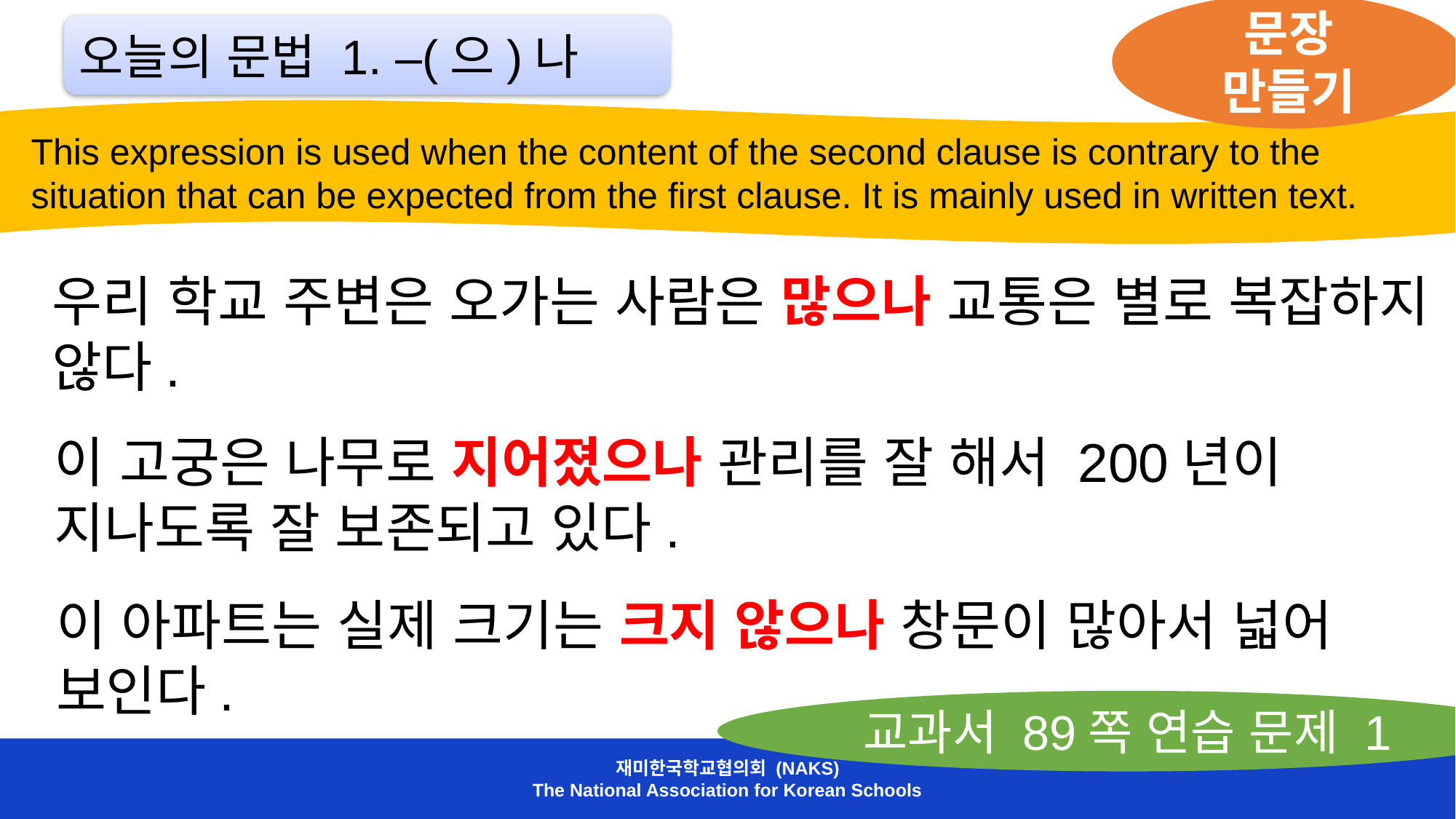

문장 만들기
오늘의 문법 1. –(으)나
  This expression is used when the content of the second clause is contrary to the
  situation that can be expected from the first clause. It is mainly used in written text.
우리 학교 주변은 오가는 사람은 많으나 교통은 별로 복잡하지 않다.
이 고궁은 나무로 지어졌으나 관리를 잘 해서 200년이 지나도록 잘 보존되고 있다.
이 아파트는 실제 크기는 크지 않으나 창문이 많아서 넓어 보인다.
교과서 89쪽 연습 문제 1
재미한국학교협의회 (NAKS)
The National Association for Korean Schools